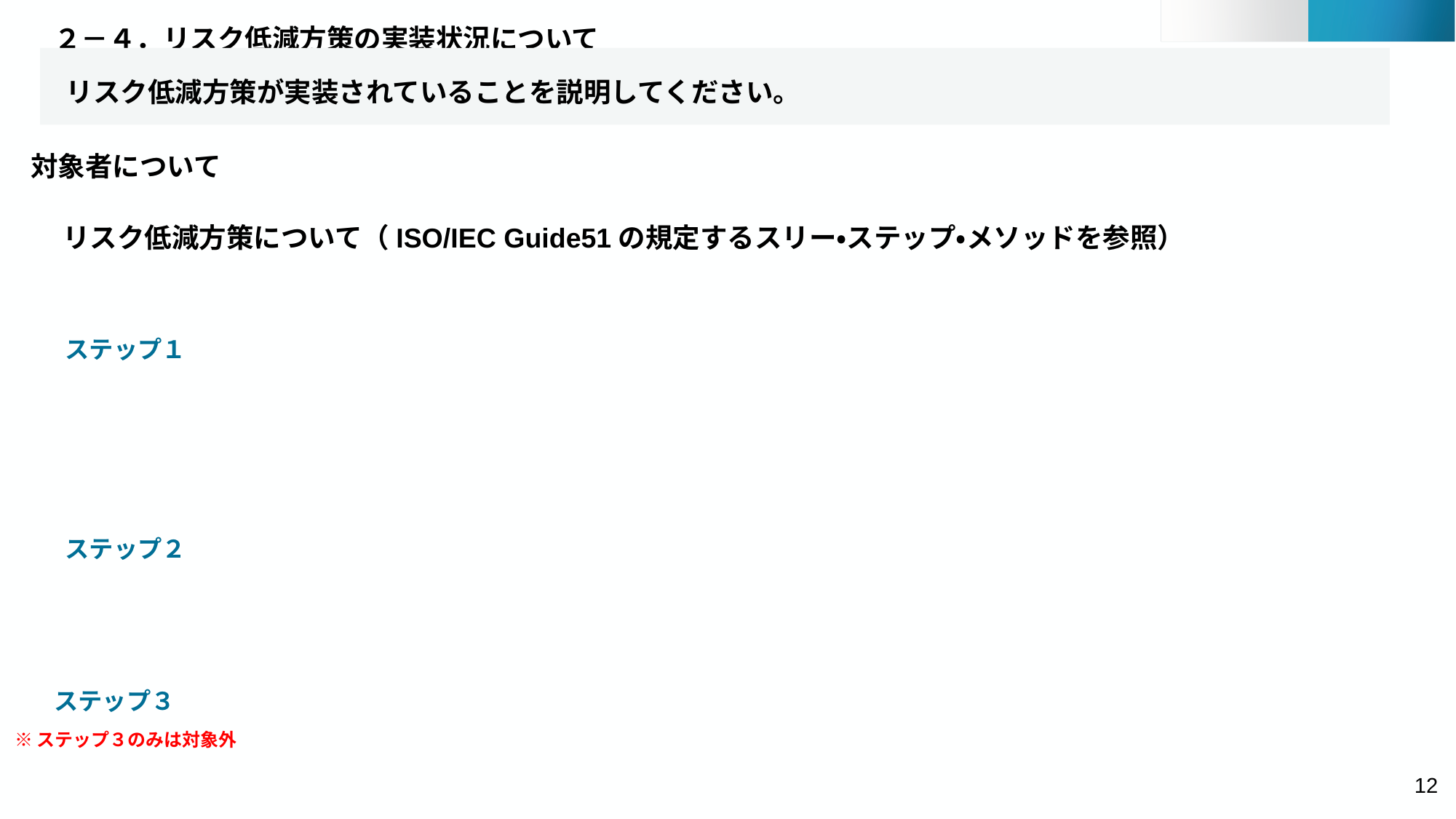

２－４．リスク低減方策の実装状況について
リスク低減方策が実装されていることを説明してください。

対象者について
リスク低減方策について（ISO/IEC Guide51の規定するスリー・ステップ・メソッドを参照）

ステップ１

ステップ２

ステップ３
※ステップ３のみは対象外
12